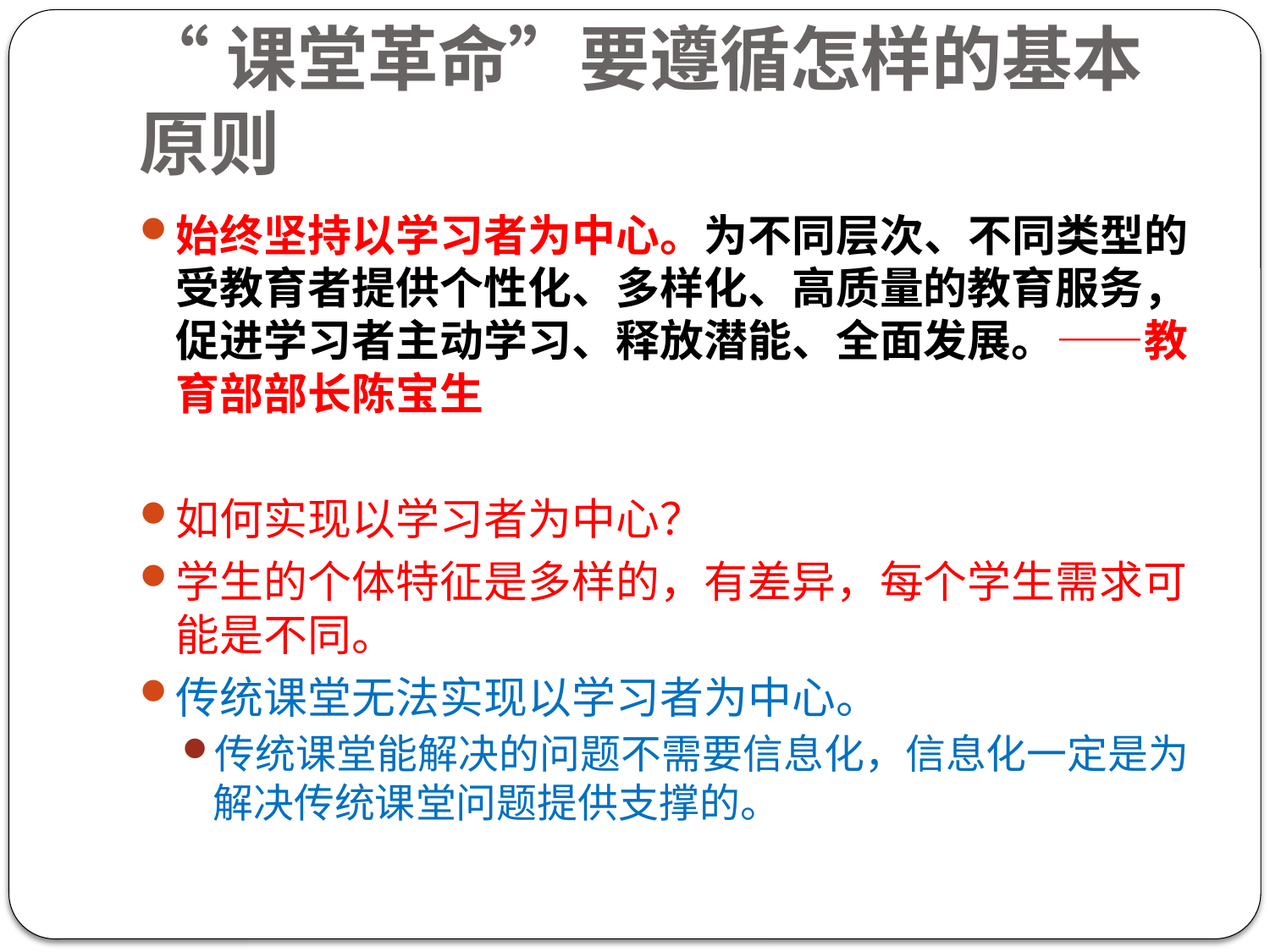

# “课堂革命”要遵循怎样的基本原则
始终坚持以学习者为中心。为不同层次、不同类型的受教育者提供个性化、多样化、高质量的教育服务，促进学习者主动学习、释放潜能、全面发展。——教育部部长陈宝生

如何实现以学习者为中心？
学生的个体特征是多样的，有差异，每个学生需求可能是不同。
传统课堂无法实现以学习者为中心。
传统课堂能解决的问题不需要信息化，信息化一定是为解决传统课堂问题提供支撑的。